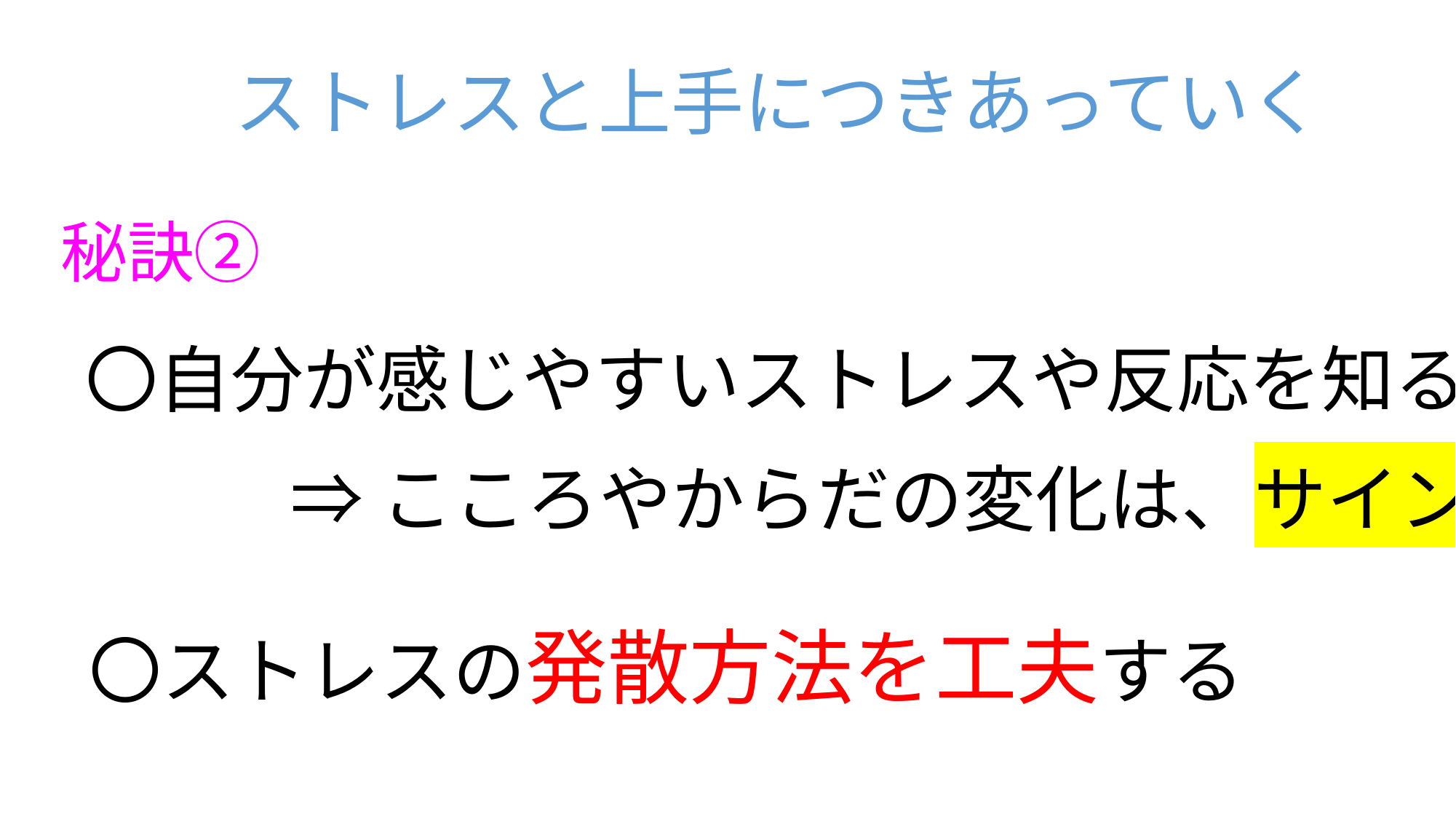

# ストレスと上手につきあっていく
秘訣②
〇自分が感じやすいストレスや反応を知る
⇒こころやからだの変化は、サイン
〇ストレスの発散方法を工夫する